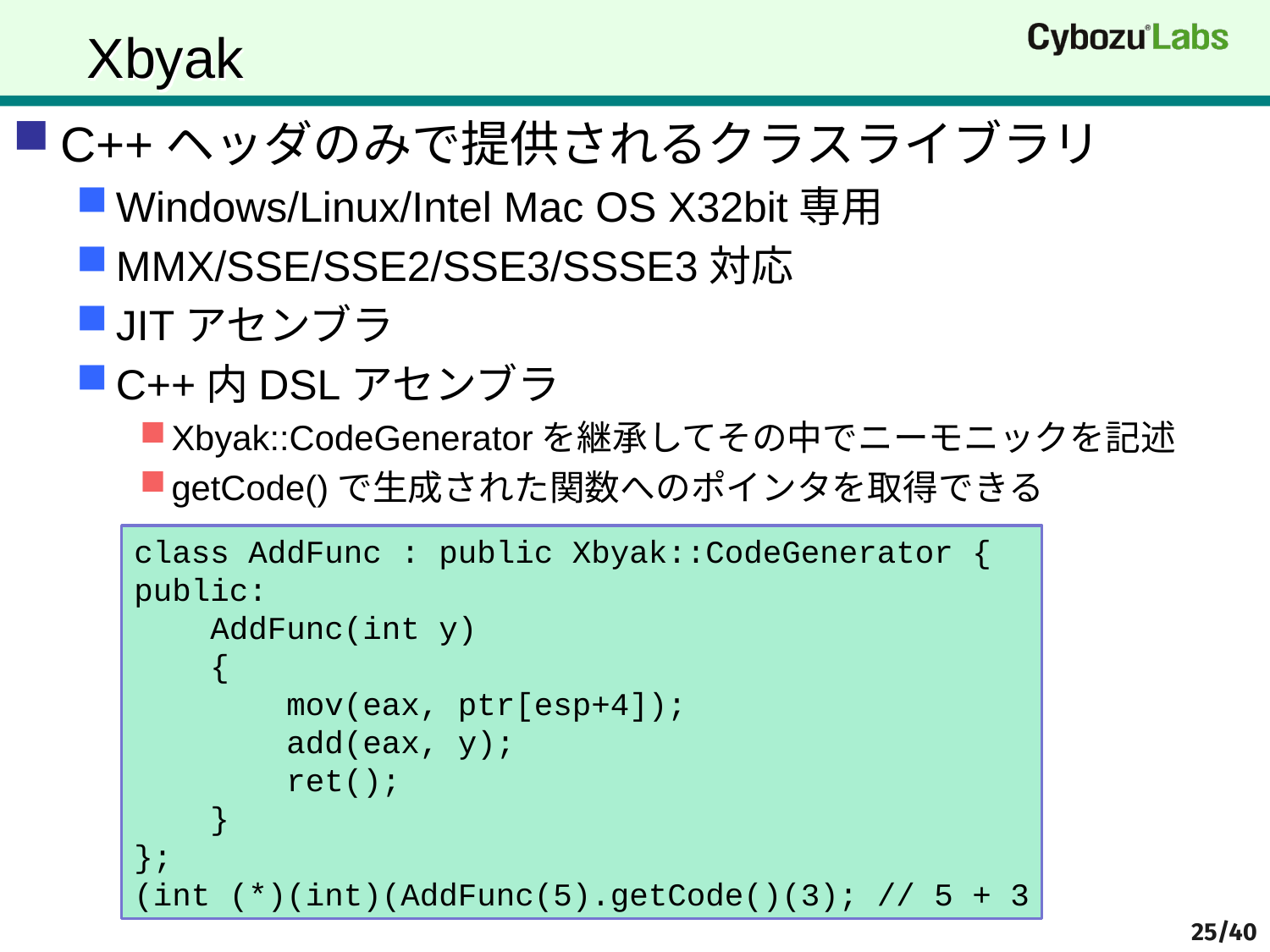

# Xbyak
C++ヘッダのみで提供されるクラスライブラリ
Windows/Linux/Intel Mac OS X32bit専用
MMX/SSE/SSE2/SSE3/SSSE3対応
JITアセンブラ
C++内DSLアセンブラ
Xbyak::CodeGeneratorを継承してその中でニーモニックを記述
getCode()で生成された関数へのポインタを取得できる
class AddFunc : public Xbyak::CodeGenerator {
public:
    AddFunc(int y)
    {
        mov(eax, ptr[esp+4]);
        add(eax, y);
        ret();
    }
};
(int (*)(int)(AddFunc(5).getCode()(3); // 5 + 3

25/40